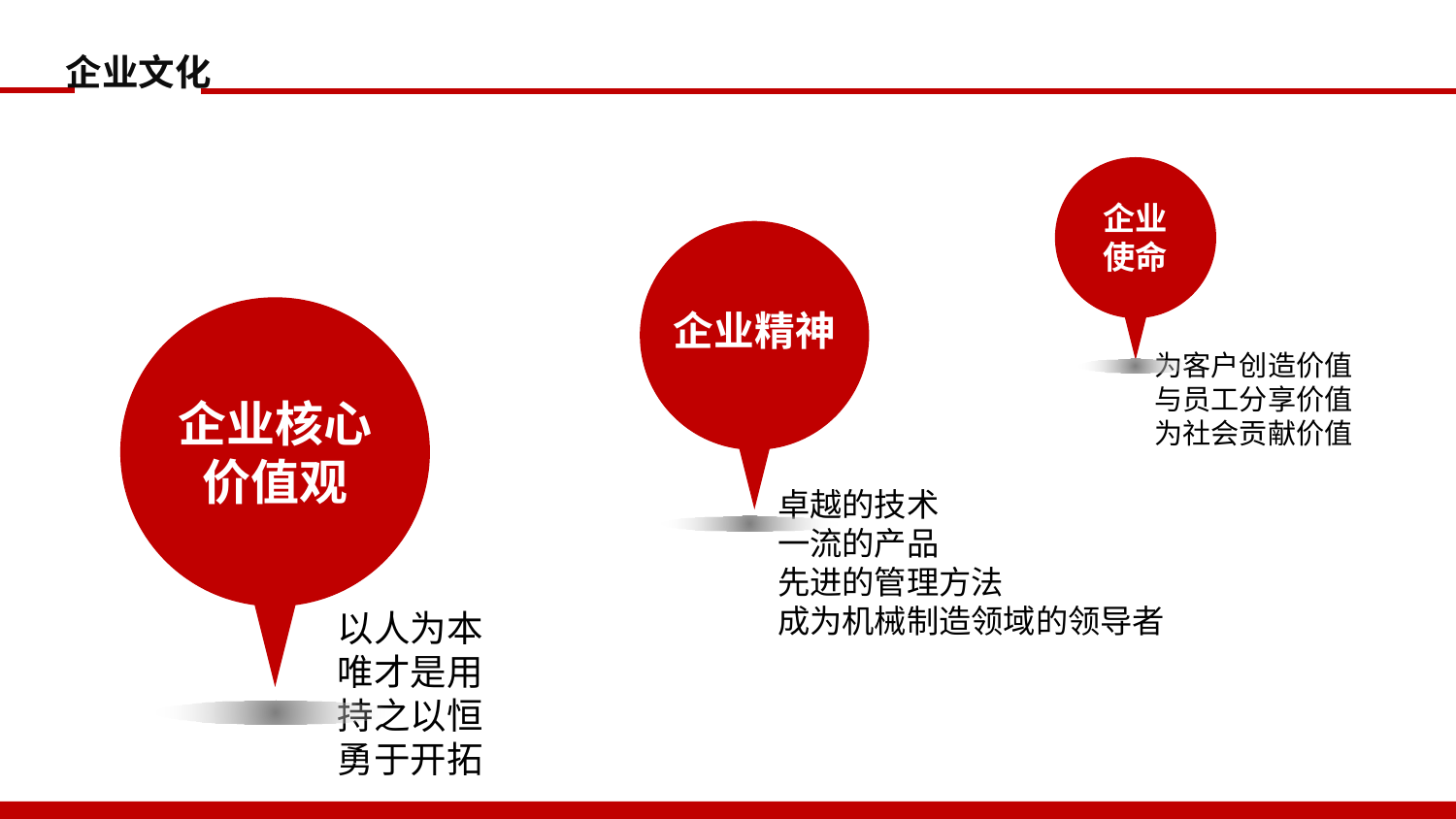

企业文化

企业
使命

企业精神

企业核心
价值观

为客户创造价值
与员工分享价值
为社会贡献价值
卓越的技术
一流的产品
先进的管理方法
成为机械制造领域的领导者
以人为本
唯才是用
持之以恒
勇于开拓